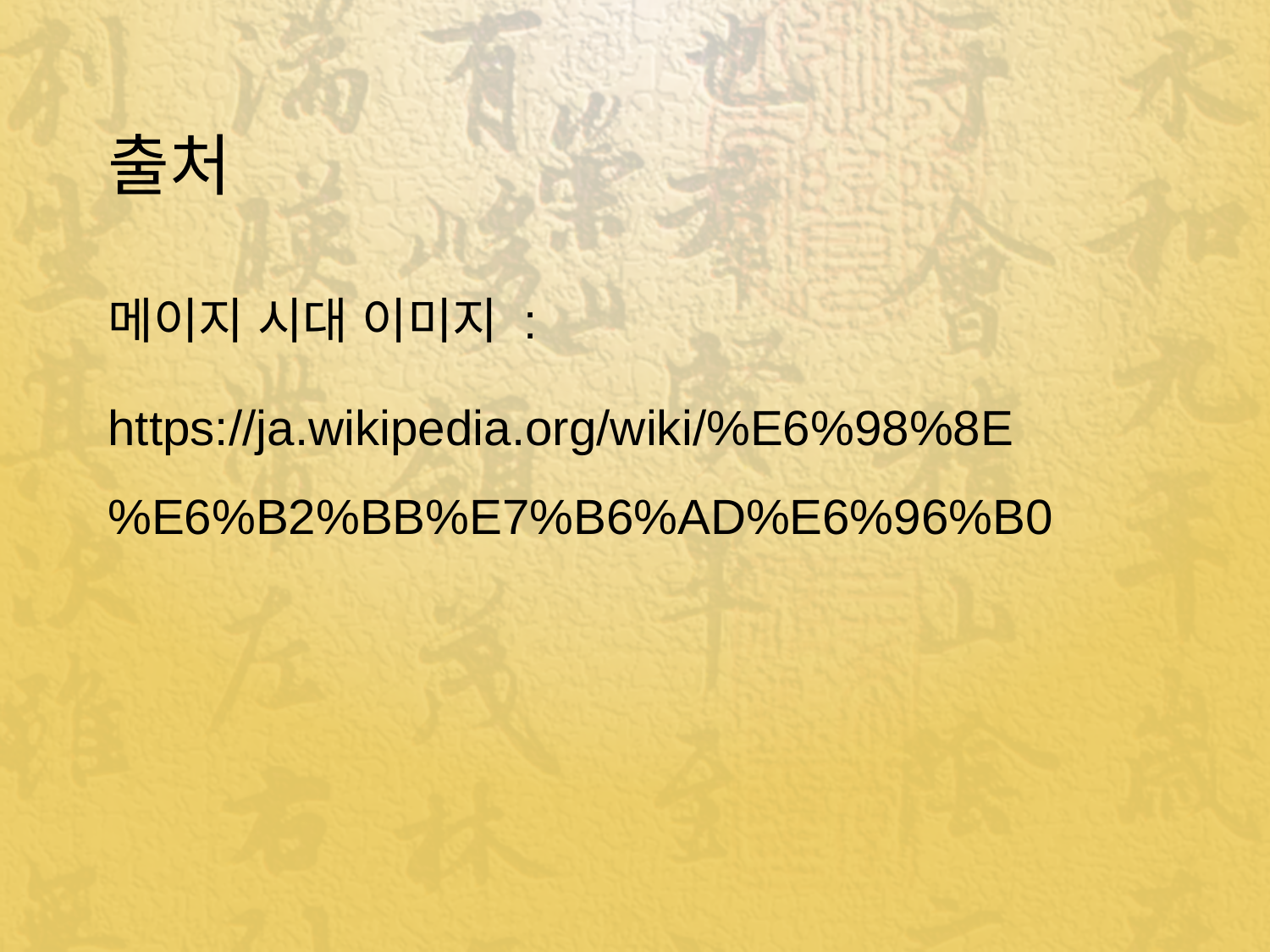

# 출처
메이지 시대 이미지 :
https://ja.wikipedia.org/wiki/%E6%98%8E%E6%B2%BB%E7%B6%AD%E6%96%B0